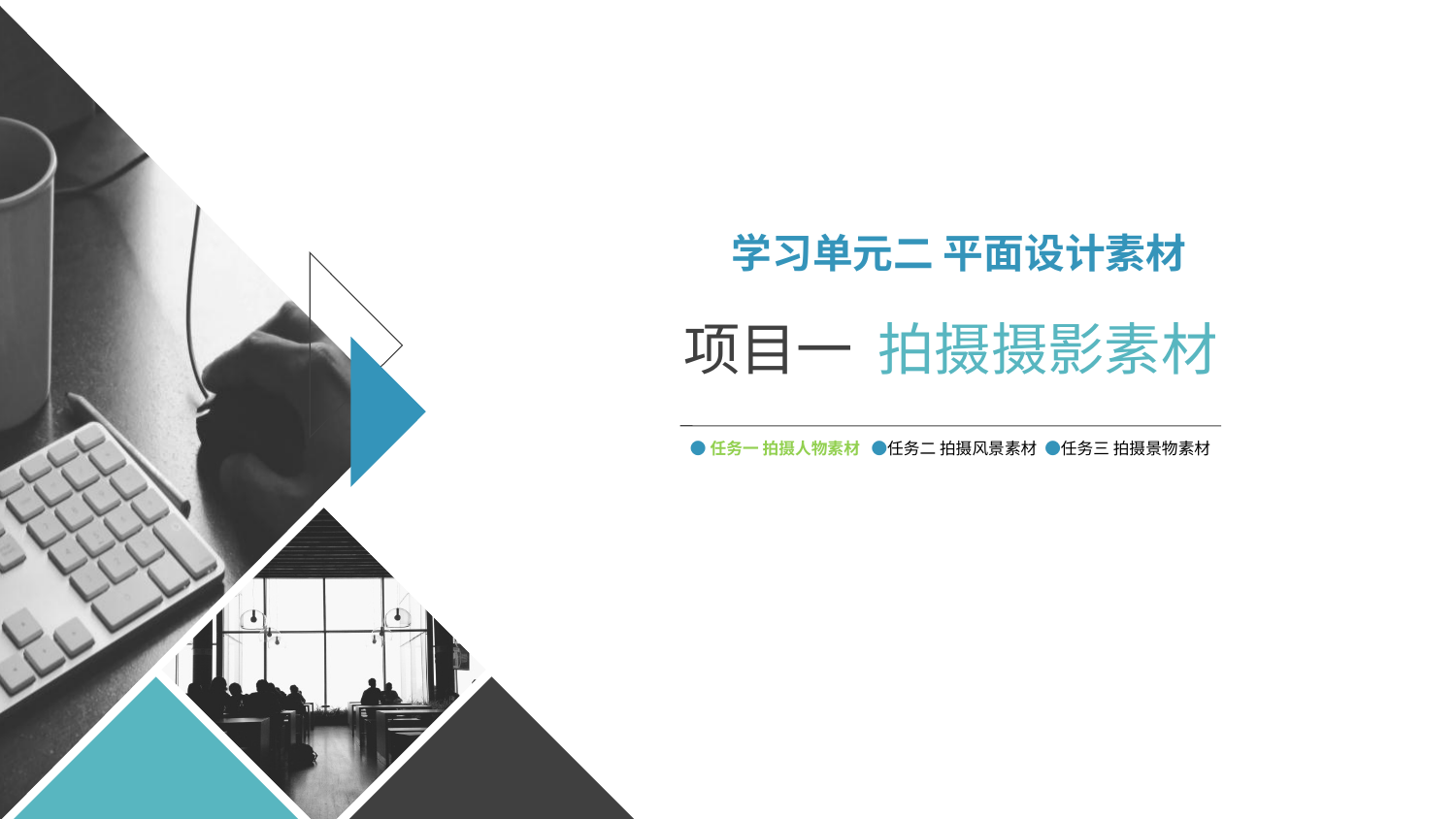

学习单元二 平面设计素材

项目一  拍摄摄影素材

●任务一 拍摄人物素材   ●任务二 拍摄风景素材  ●任务三 拍摄景物素材